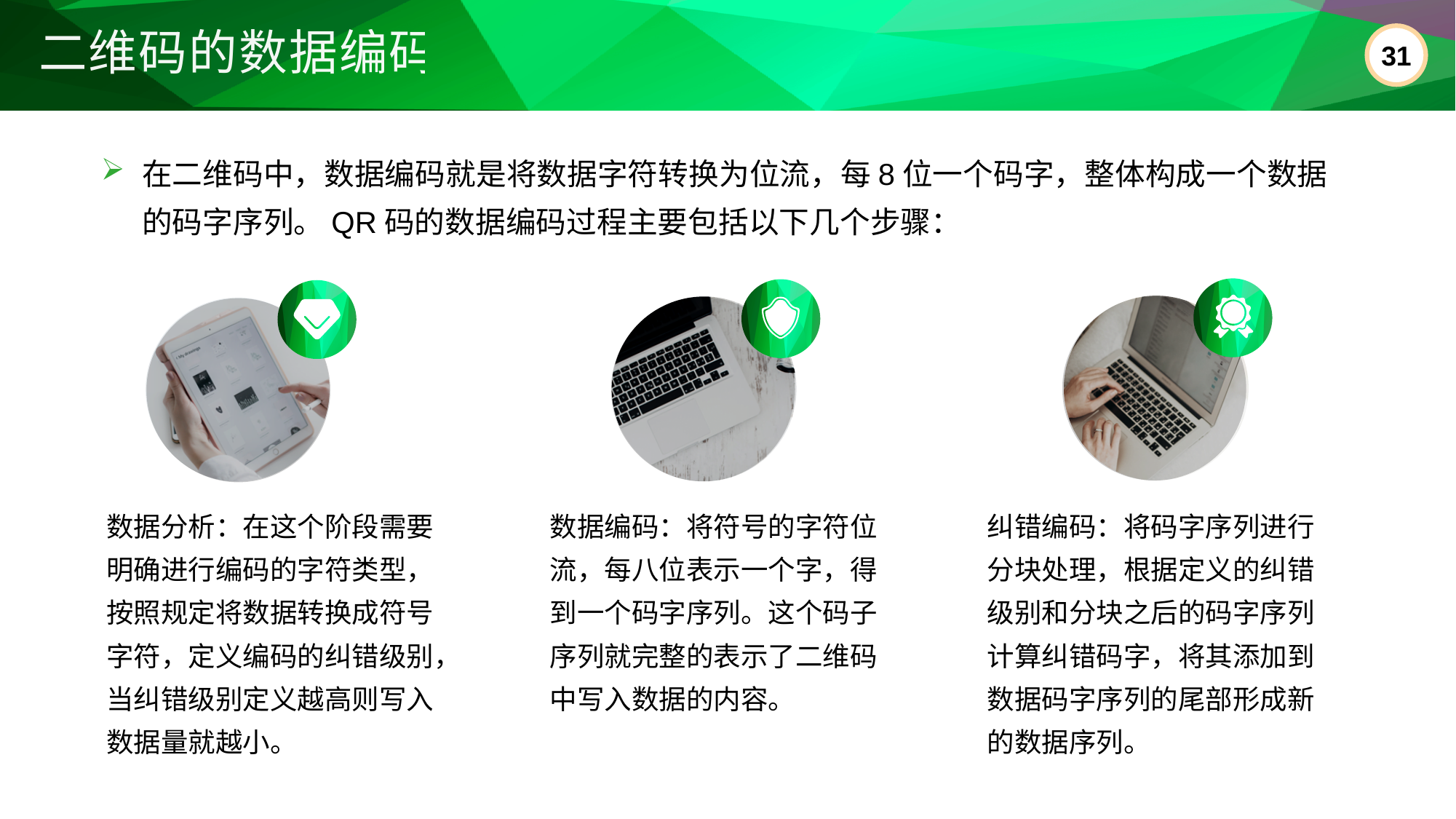

二维码的数据编码
在二维码中，数据编码就是将数据字符转换为位流，每8位一个码字，整体构成一个数据的码字序列。QR码的数据编码过程主要包括以下几个步骤：

数据分析：在这个阶段需要明确进行编码的字符类型，按照规定将数据转换成符号字符，定义编码的纠错级别，当纠错级别定义越高则写入数据量就越小。
数据编码：将符号的字符位流，每八位表示一个字，得到一个码字序列。这个码子序列就完整的表示了二维码中写入数据的内容。
纠错编码：将码字序列进行分块处理，根据定义的纠错级别和分块之后的码字序列计算纠错码字，将其添加到数据码字序列的尾部形成新的数据序列。